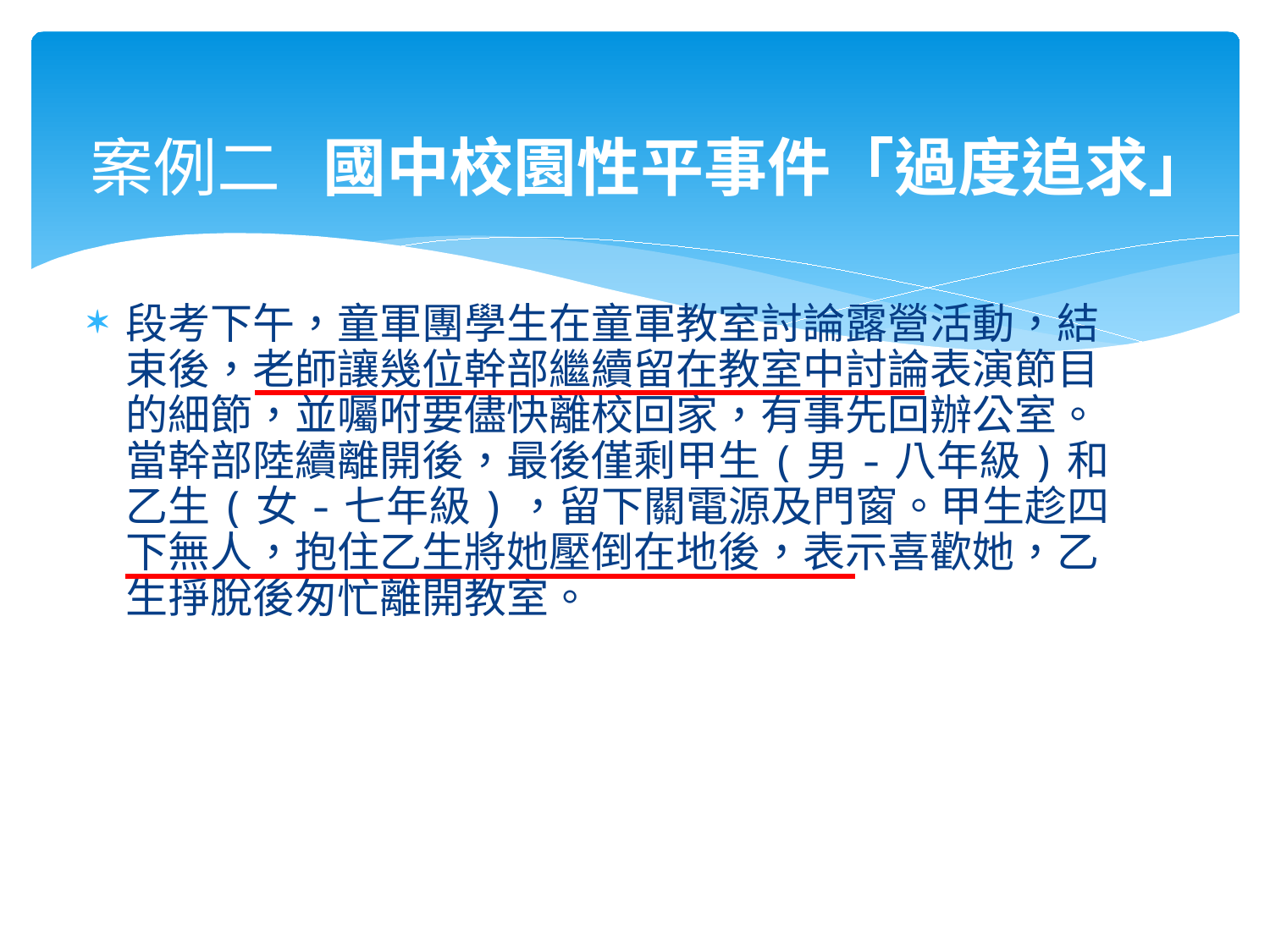

# 案例二   國中校園性平事件「過度追求」
段考下午，童軍團學生在童軍教室討論露營活動，結束後，老師讓幾位幹部繼續留在教室中討論表演節目的細節，並囑咐要儘快離校回家，有事先回辦公室。當幹部陸續離開後，最後僅剩甲生(男-八年級)和乙生(女-七年級)，留下關電源及門窗。甲生趁四下無人，抱住乙生將她壓倒在地後，表示喜歡她，乙生掙脫後匆忙離開教室。